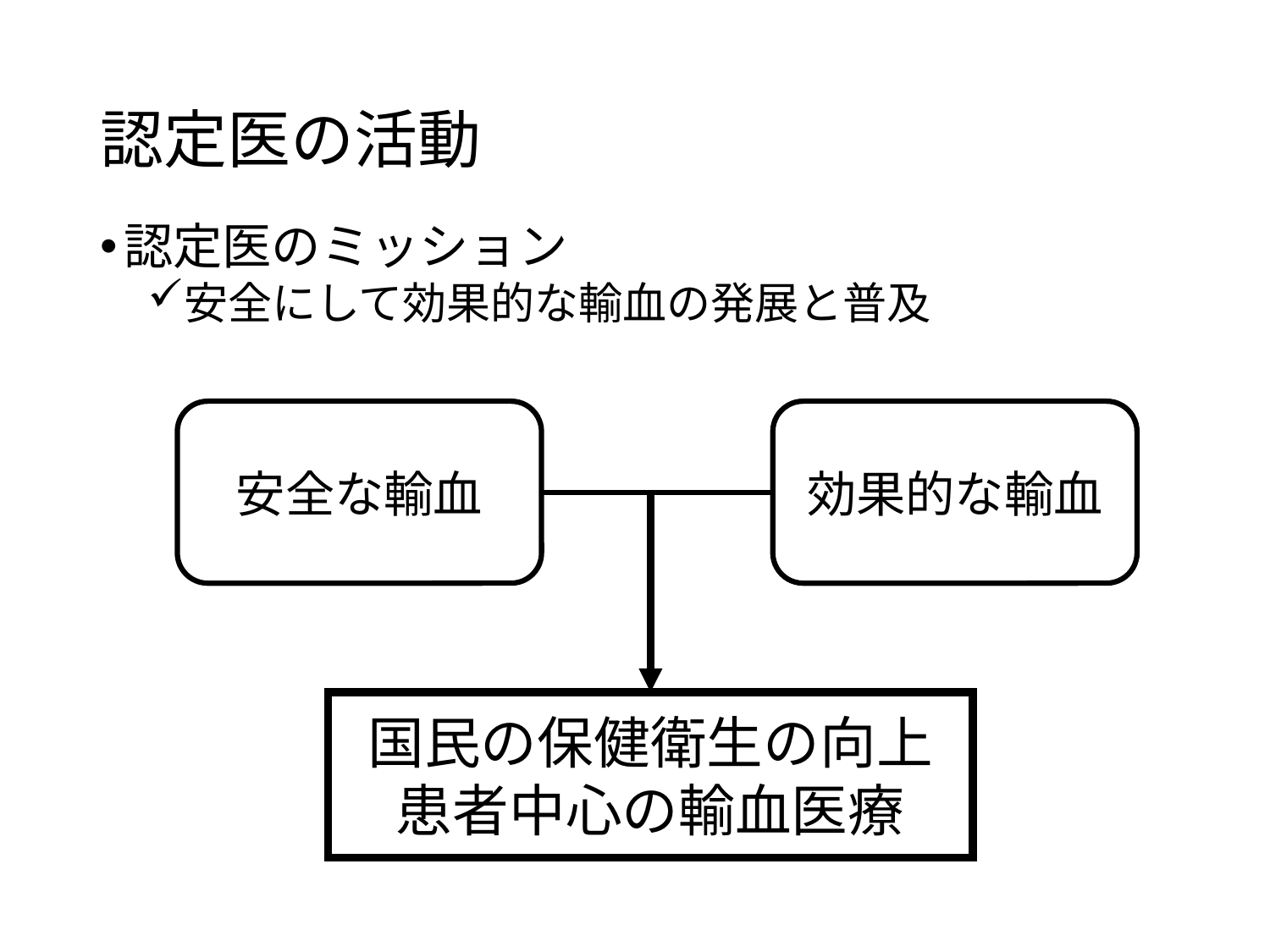

# 認定医の活動
認定医のミッション
安全にして効果的な輸血の発展と普及
安全な輸血
効果的な輸血
国民の保健衛生の向上
患者中心の輸血医療